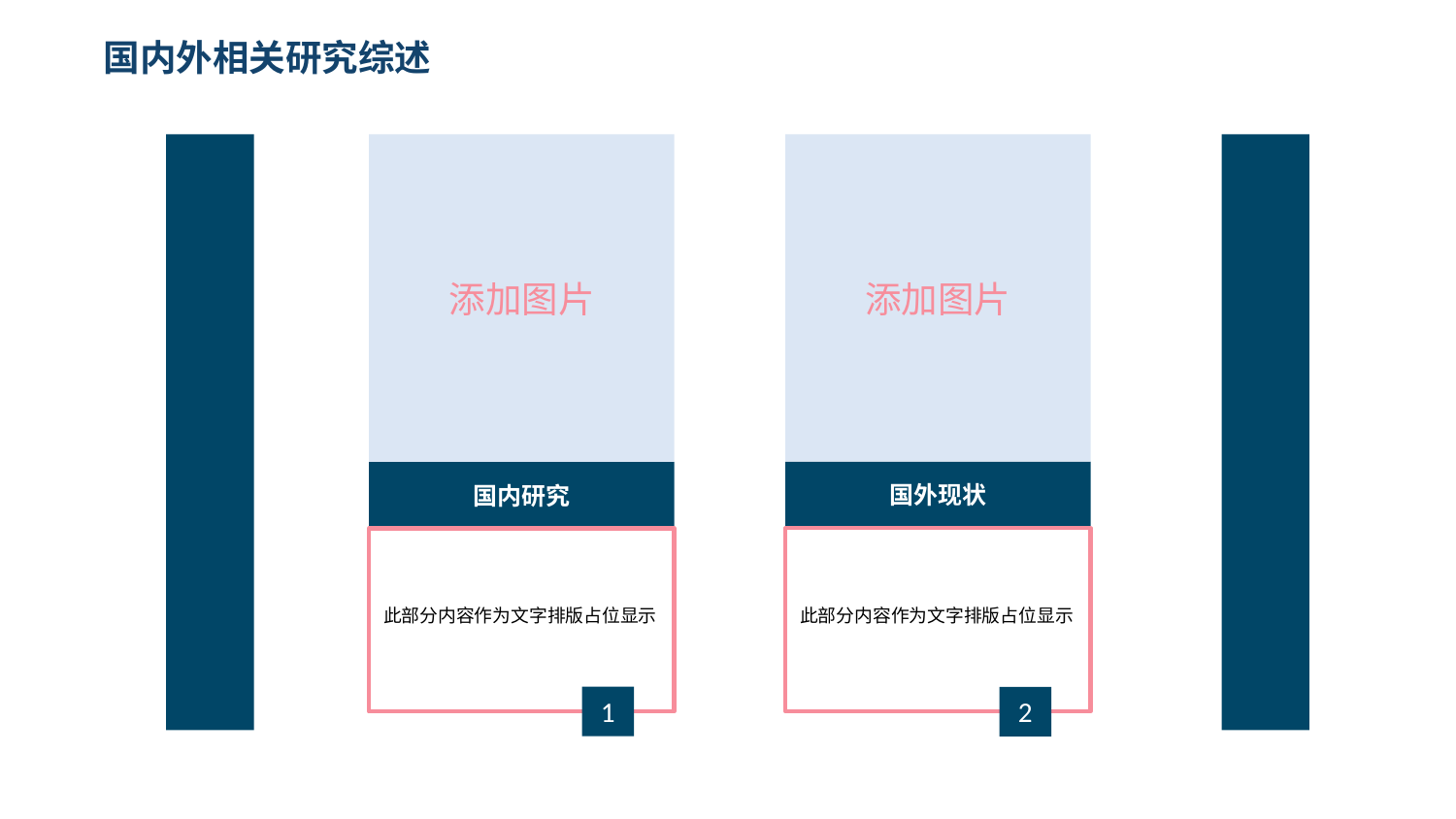

国内外相关研究综述

添加图片
国外现状

2
此部分内容作为文字排版占位显示

添加图片

国内研究

此部分内容作为文字排版占位显示

1